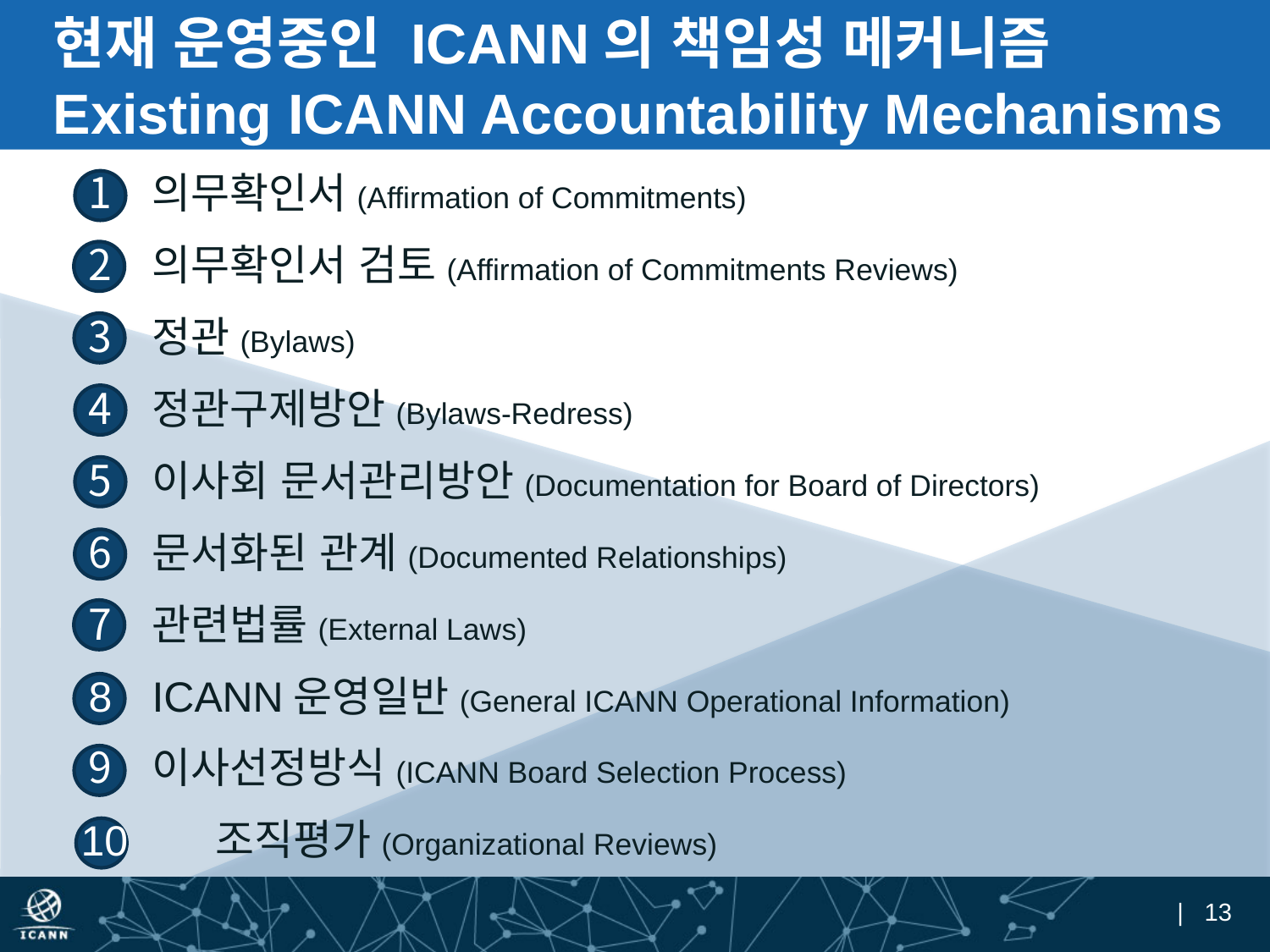

# 현재 운영중인 ICANN의 책임성 메커니즘 Existing ICANN Accountability Mechanisms
의무확인서(Affirmation of Commitments)
의무확인서 검토(Affirmation of Commitments Reviews)
정관(Bylaws)
정관구제방안(Bylaws-Redress)
이사회 문서관리방안(Documentation for Board of Directors)
문서화된 관계(Documented Relationships)
관련법률(External Laws)
ICANN운영일반(General ICANN Operational Information)
이사선정방식(ICANN Board Selection Process)
	조직평가(Organizational Reviews)

10